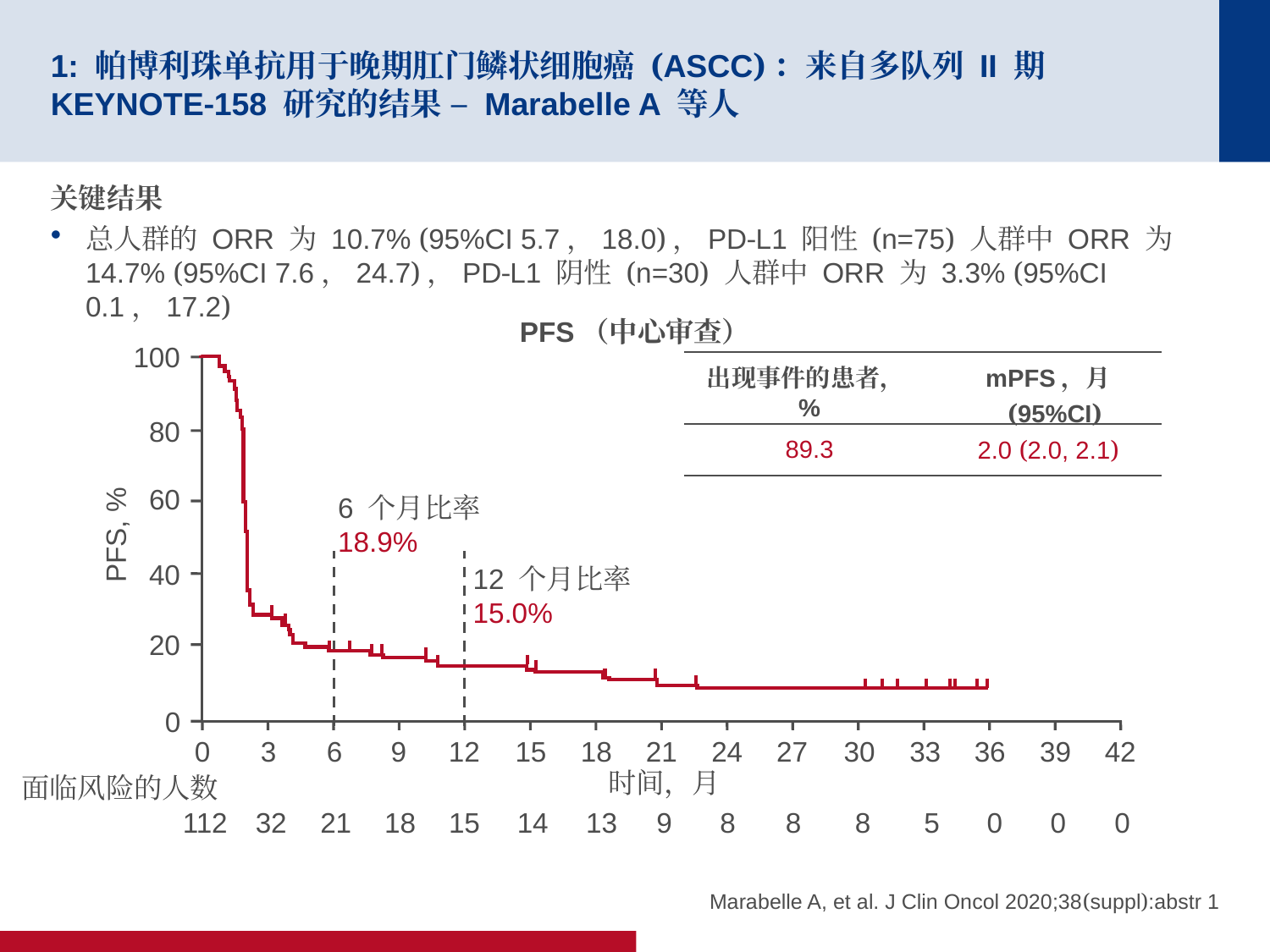

# 1: 帕博利珠单抗用于晚期肛门鳞状细胞癌 (ASCC)：来自多队列 II 期 KEYNOTE-158 研究的结果 – Marabelle A 等人
关键结果
总人群的 ORR 为 10.7% (95%CI 5.7，18.0)，PD-L1 阳性 (n=75) 人群中 ORR 为 14.7% (95%CI 7.6，24.7)，PD-L1 阴性 (n=30) 人群中 ORR 为 3.3% (95%CI 0.1，17.2)
PFS（中心审查）
100
| 出现事件的患者，% | mPFS，月 (95%CI) |
| --- | --- |
| 89.3 | 2.0 (2.0, 2.1) |

80

60
6 个月比率
18.9%

PFS, %
40
12 个月比率
15.0%

20

0

0
3
6
9
12
15
18
21
24
27
30
33
36
39
42
时间，月
面临风险的人数
112
32
21
18
15
14
13
9
8
8
8
5
0
0
0
Marabelle A, et al. J Clin Oncol 2020;38(suppl):abstr 1